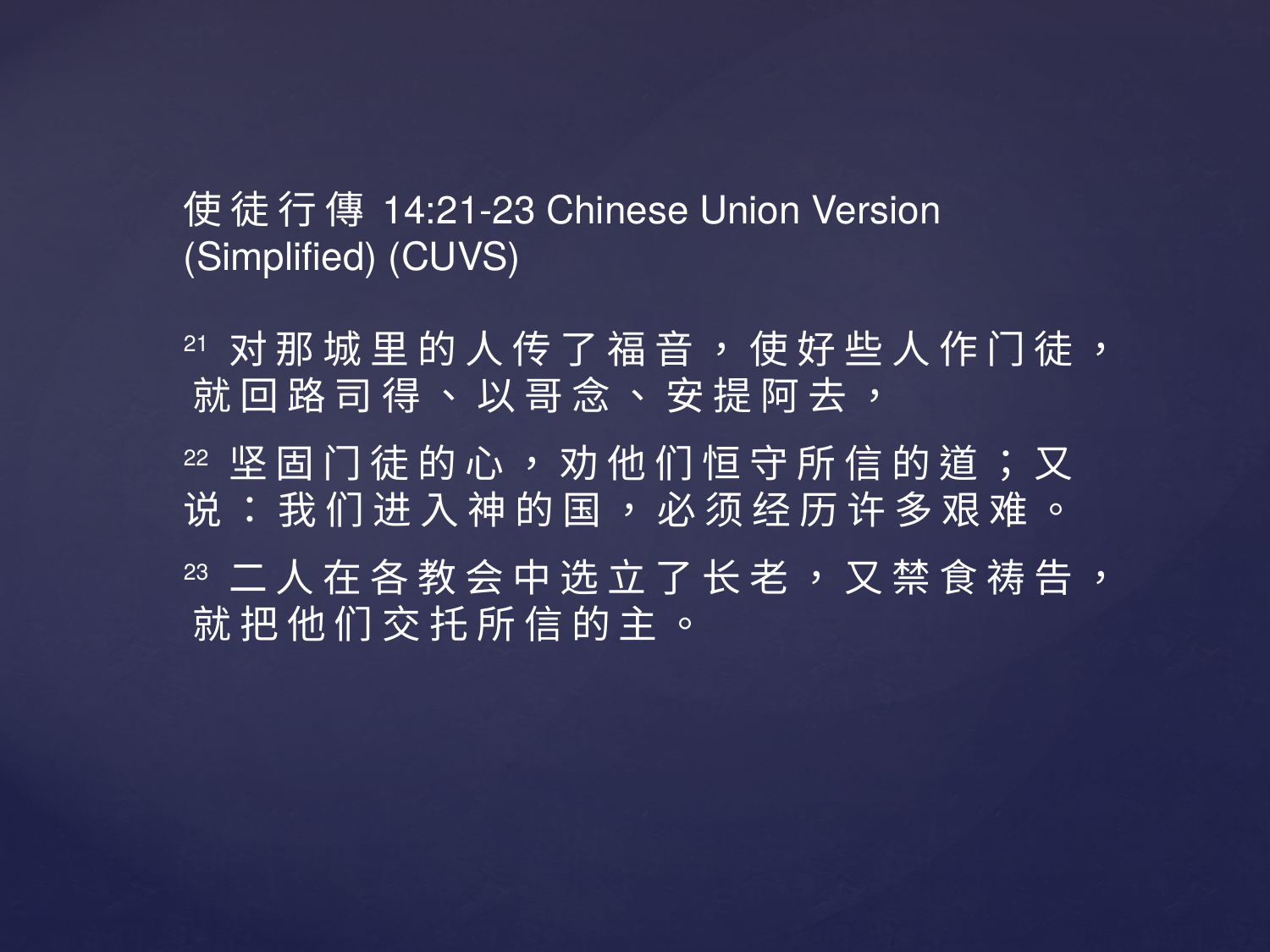

使 徒 行 傳 14:21-23 Chinese Union Version (Simplified) (CUVS)

21 对 那 城 里 的 人 传 了 福 音 ， 使 好 些 人 作 门 徒 ， 就 回 路 司 得 、 以 哥 念 、 安 提 阿 去 ，
22 坚 固 门 徒 的 心 ， 劝 他 们 恒 守 所 信 的 道 ； 又 说 ： 我 们 进 入 神 的 国 ， 必 须 经 历 许 多 艰 难 。
23 二 人 在 各 教 会 中 选 立 了 长 老 ， 又 禁 食 祷 告 ， 就 把 他 们 交 托 所 信 的 主 。